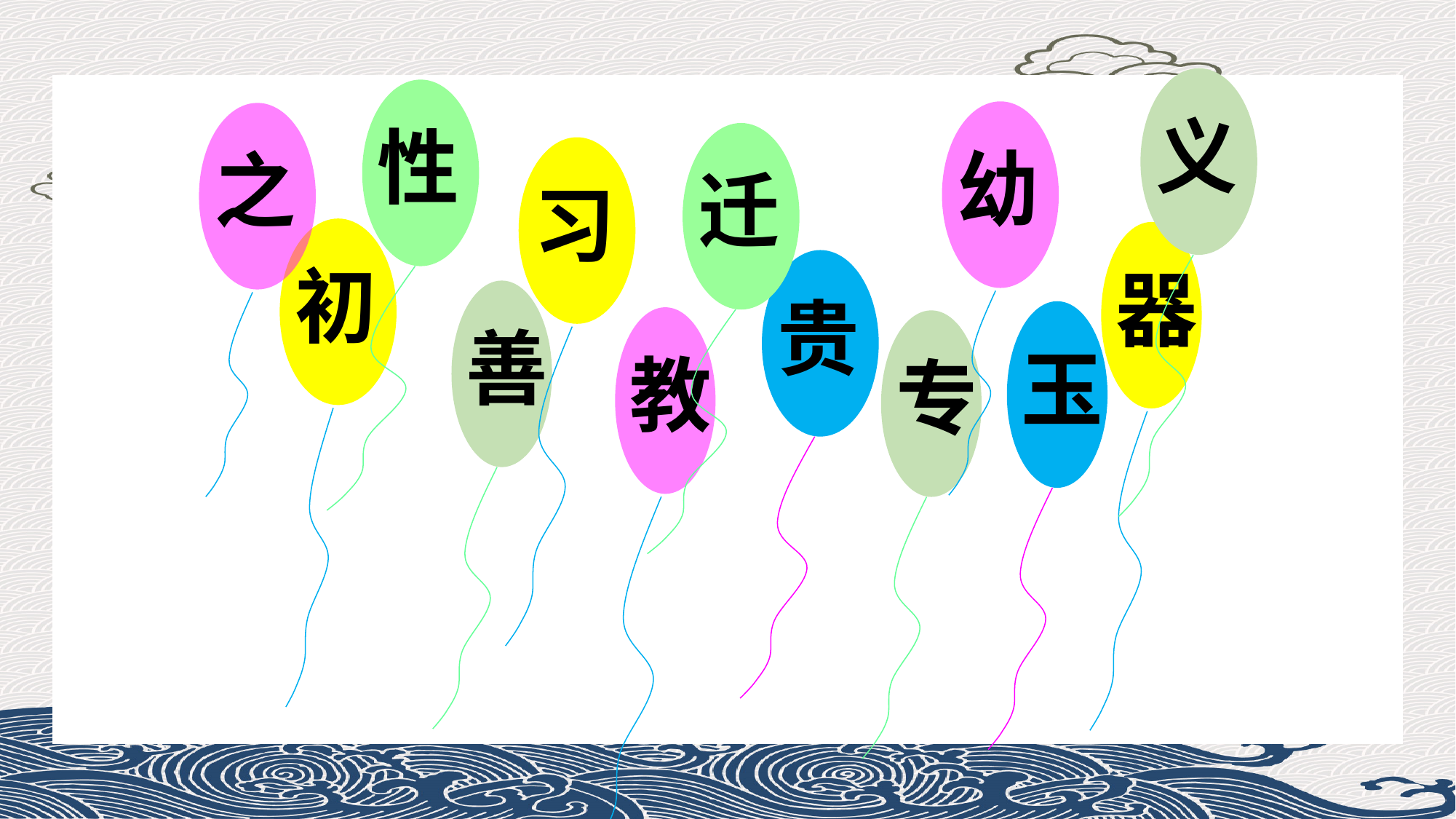

义

性

幼

之

迁

习

初

器

贵

善

玉

教

专